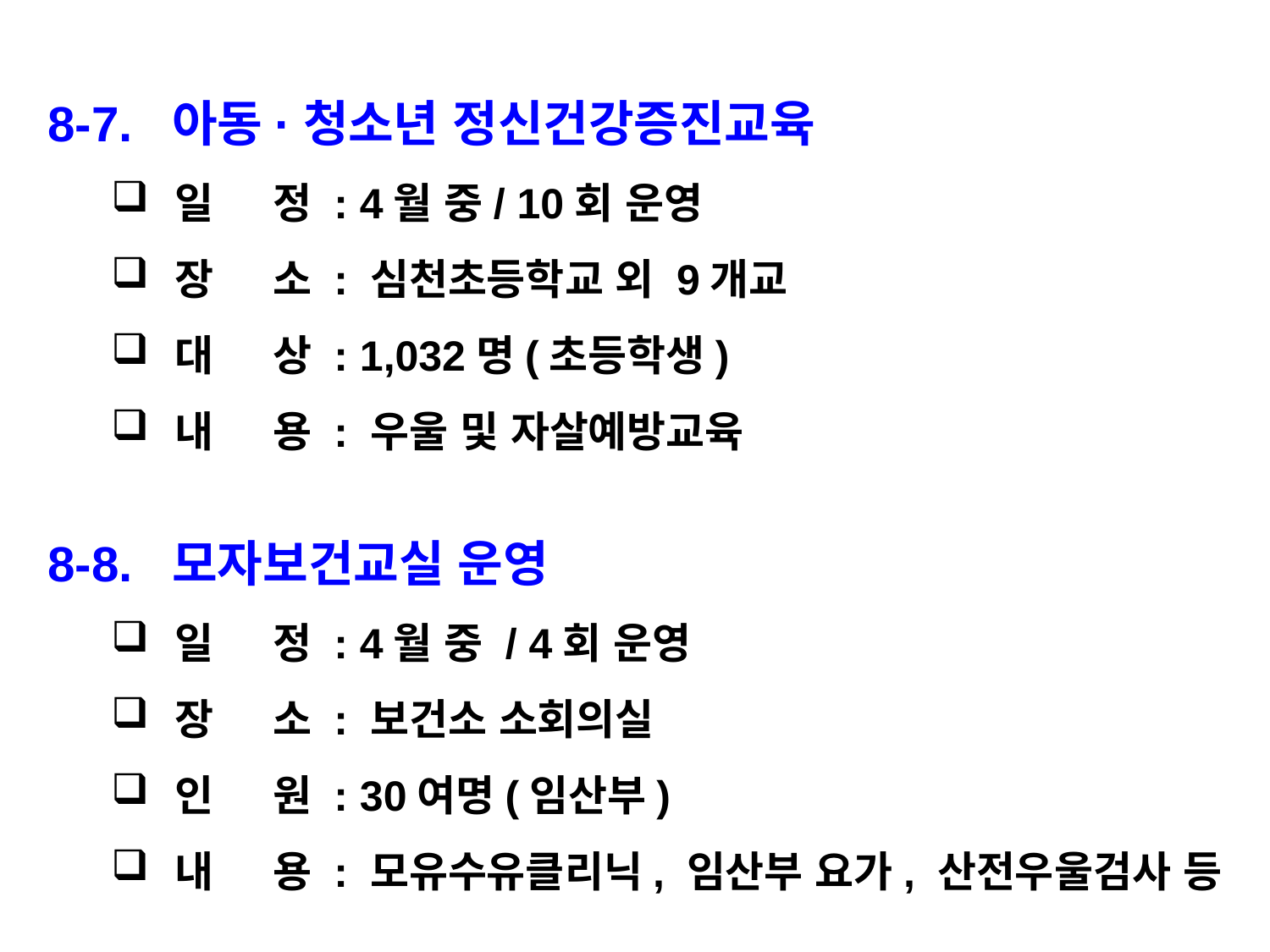

8-7.  아동·청소년 정신건강증진교육
일     정 : 4월 중/ 10회 운영
장     소 : 심천초등학교 외 9개교
대     상 : 1,032명(초등학생)
내     용 : 우울 및 자살예방교육

8-8.  모자보건교실 운영
일     정 : 4월 중 / 4회 운영
장     소 : 보건소 소회의실
인     원 : 30여명(임산부)
내     용 : 모유수유클리닉, 임산부 요가, 산전우울검사 등